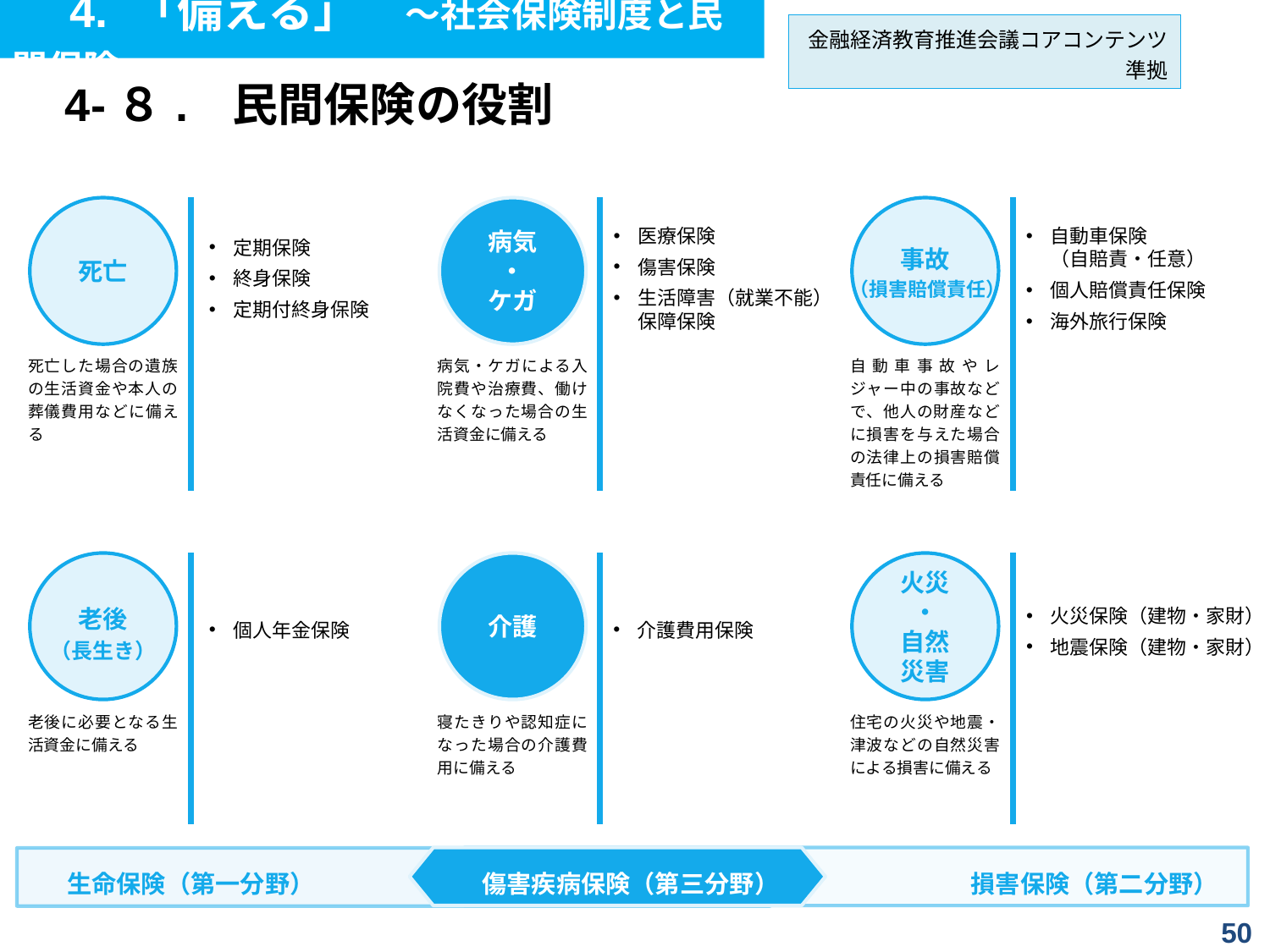

4. 「備える」　～社会保険制度と民間保険
金融経済教育推進会議コアコンテンツ準拠
| 4-８. | 民間保険の役割 |
| --- | --- |
死亡
病気
・
ケガ
事故

医療保険
傷害保険
生活障害（就業不能）
保障保険
自動車保険
（自賠責・任意）
個人賠償責任保険
海外旅行保険
定期保険
終身保険
定期付終身保険
（損害賠償責任）
死亡した場合の遺族の生活資金や本人の葬儀費用などに備える
病気・ケガによる入院費や治療費、働けなくなった場合の生活資金に備える
自動車事故やレジャー中の事故などで、他人の財産などに損害を与えた場合の法律上の損害賠償責任に備える
老後

介護
火災
・
自然
災害
火災保険（建物・家財）
地震保険（建物・家財）
個人年金保険
介護費用保険
（長生き）
老後に必要となる生活資金に備える
寝たきりや認知症になった場合の介護費用に備える
住宅の火災や地震・津波などの自然災害による損害に備える

生命保険（第一分野）
傷害疾病保険（第三分野）
損害保険（第二分野）